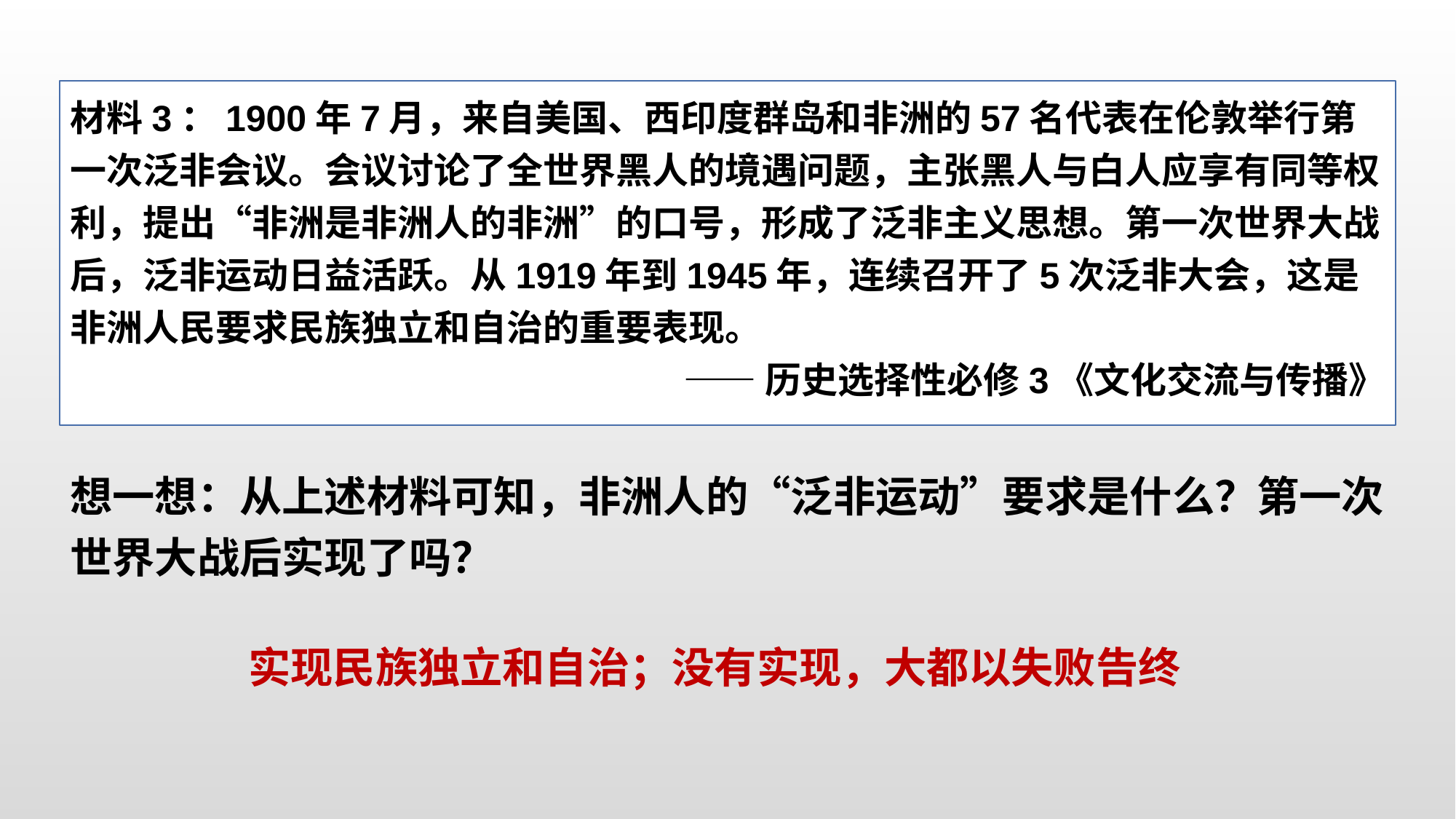

材料3：1900年7月，来自美国、西印度群岛和非洲的57名代表在伦敦举行第一次泛非会议。会议讨论了全世界黑人的境遇问题，主张黑人与白人应享有同等权利，提出“非洲是非洲人的非洲”的口号，形成了泛非主义思想。第一次世界大战后，泛非运动日益活跃。从1919年到1945年，连续召开了5次泛非大会，这是非洲人民要求民族独立和自治的重要表现。
——历史选择性必修3《文化交流与传播》
想一想：从上述材料可知，非洲人的“泛非运动”要求是什么？第一次世界大战后实现了吗？
实现民族独立和自治；没有实现，大都以失败告终